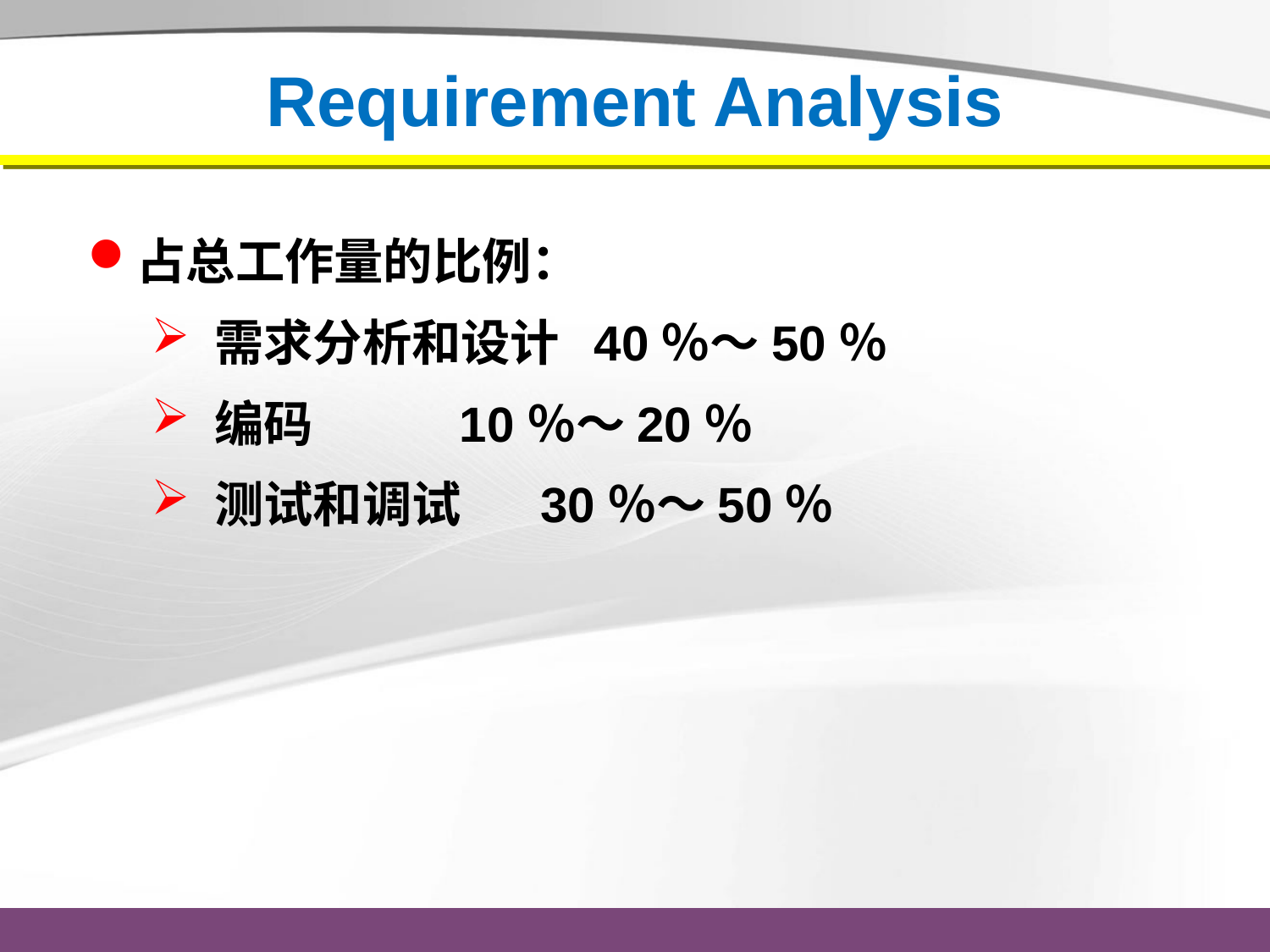

# Requirement Analysis
占总工作量的比例：
需求分析和设计  40％～50％
编码            10％～20％
测试和调试      30％～50％